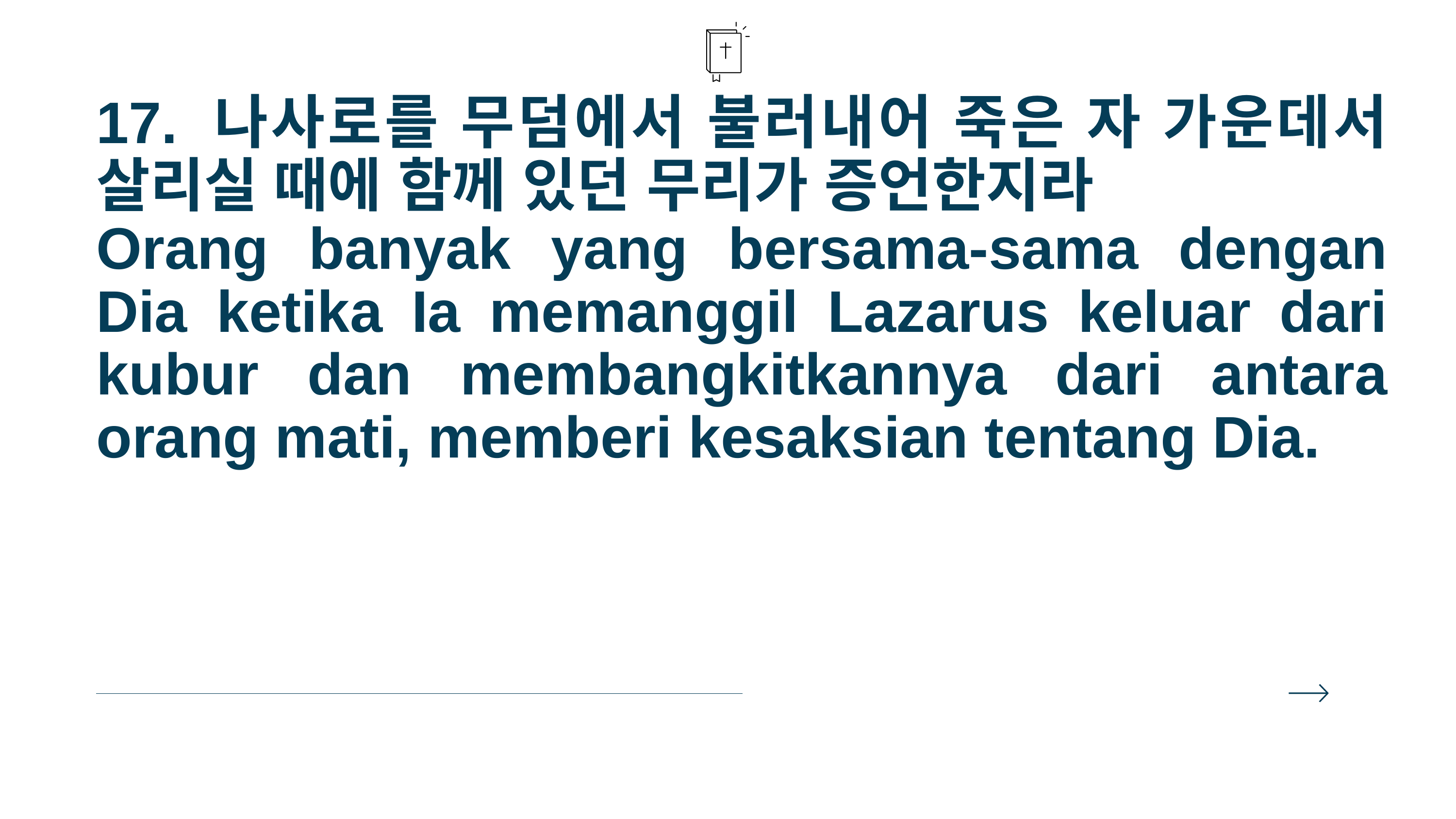

17. 나사로를 무덤에서 불러내어 죽은 자 가운데서 살리실 때에 함께 있던 무리가 증언한지라
Orang banyak yang bersama-sama dengan Dia ketika Ia memanggil Lazarus keluar dari kubur dan membangkitkannya dari antara orang mati, memberi kesaksian tentang Dia.